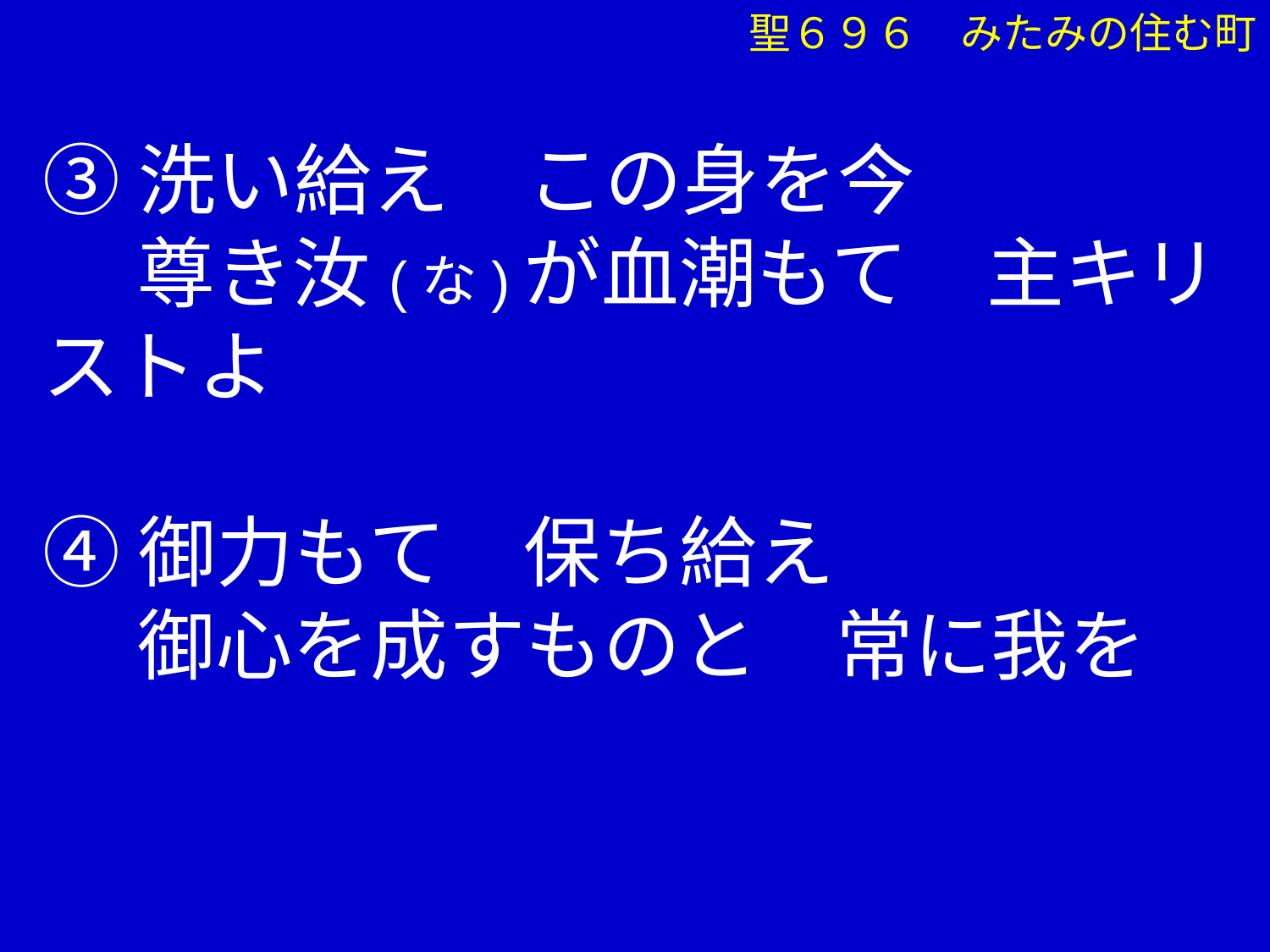

聖６９６　みたみの住む町
③洗い給え　この身を今
　 尊き汝(な)が血潮もて　主キリストよ

④御力もて　保ち給え
　 御心を成すものと　常に我を